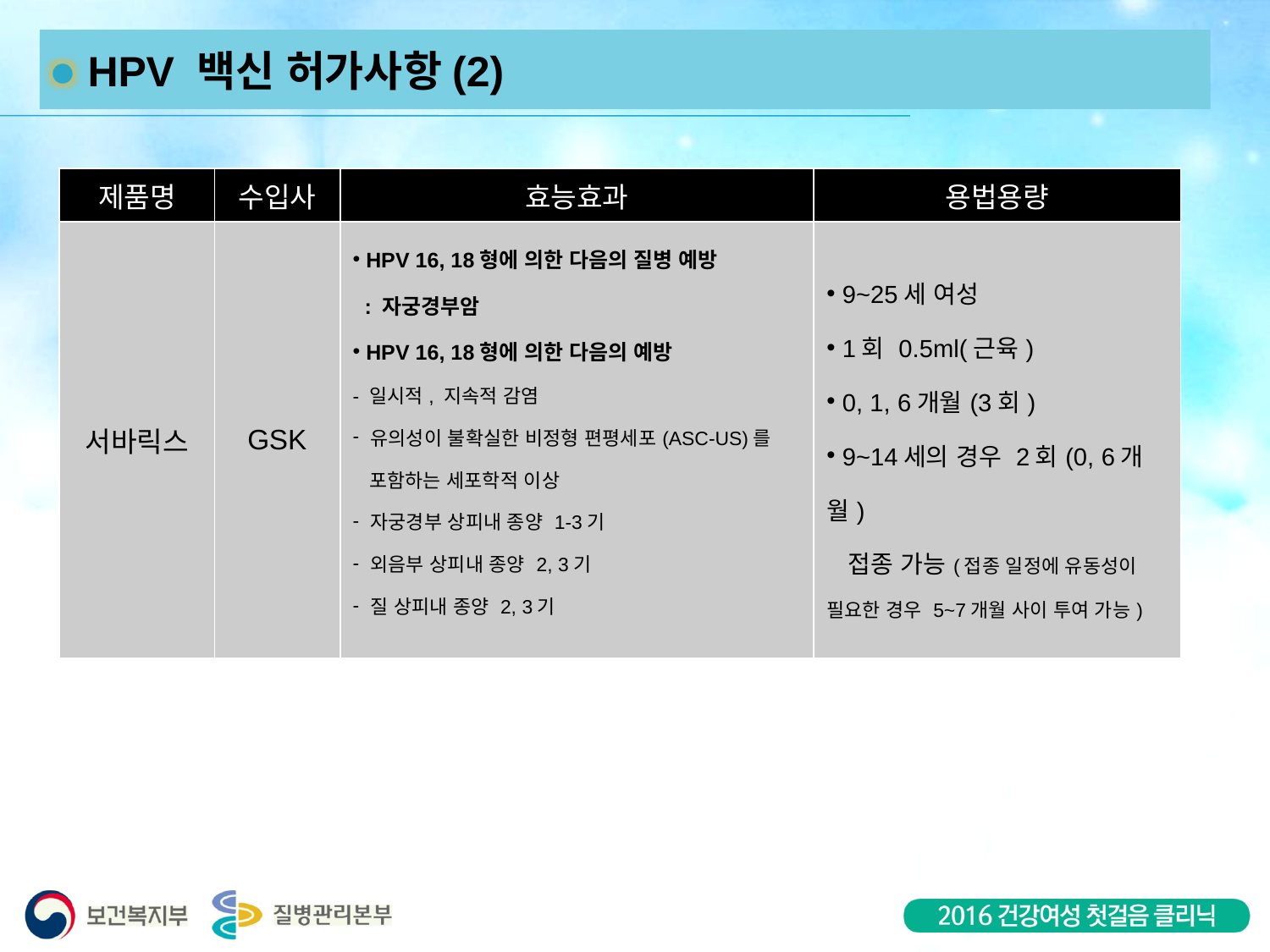

HPV 백신 허가사항(2)

| 제품명 | 수입사 | 효능효과 | 용법용량 |
| --- | --- | --- | --- |
| 서바릭스 | GSK | HPV 16, 18형에 의한 다음의 질병 예방 : 자궁경부암 HPV 16, 18형에 의한 다음의 예방 - 일시적, 지속적 감염 유의성이 불확실한 비정형 편평세포(ASC-US)를 포함하는 세포학적 이상 자궁경부 상피내 종양 1-3기 외음부 상피내 종양 2, 3기 질 상피내 종양 2, 3기 | 9~25세 여성 1회 0.5ml(근육) 0, 1, 6개월(3회) 9~14세의 경우 2회(0, 6개월) 접종 가능(접종 일정에 유동성이 필요한 경우 5~7개월 사이 투여 가능) |